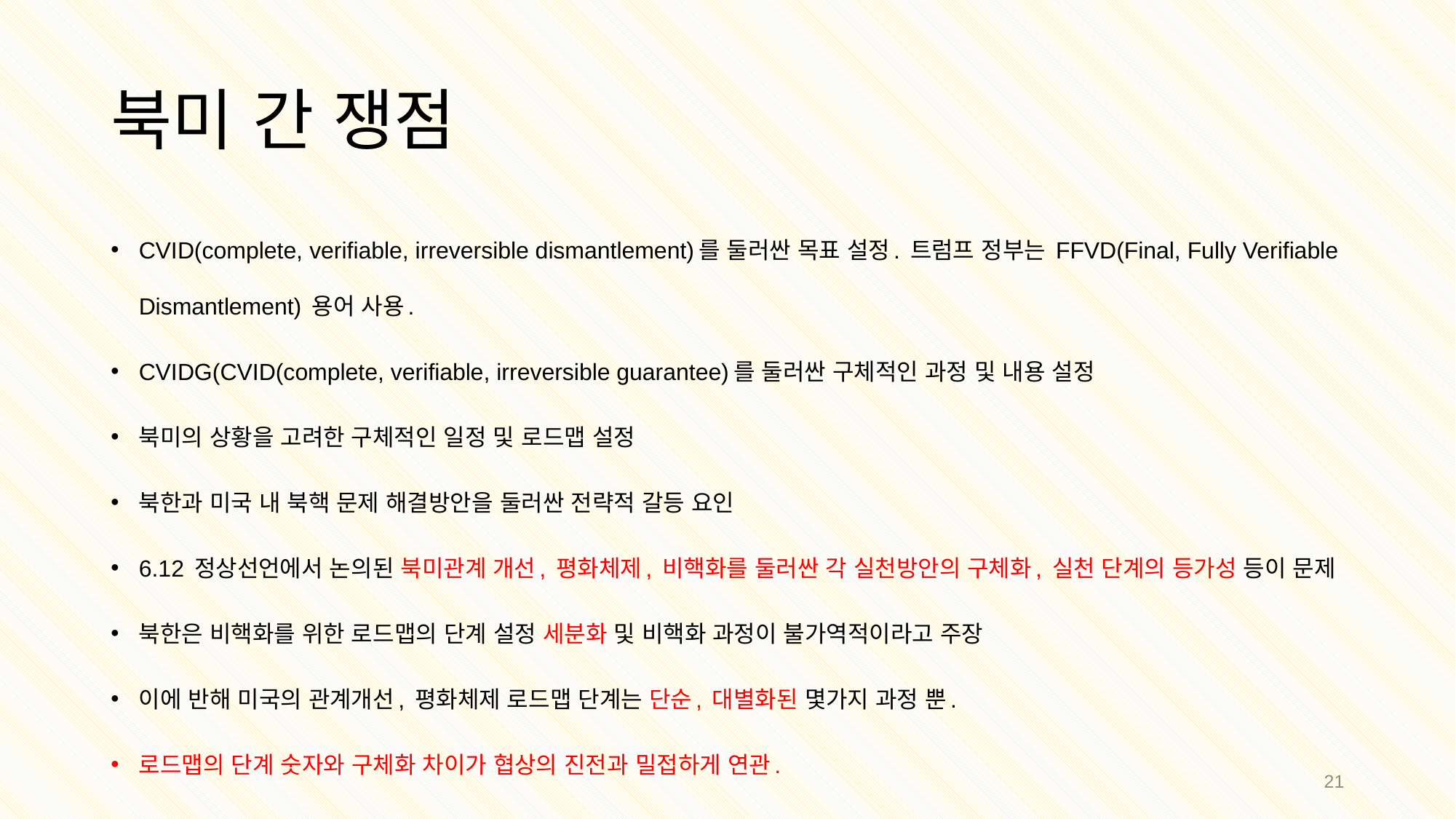

# 북미 간 쟁점
CVID(complete, verifiable, irreversible dismantlement)를 둘러싼 목표 설정. 트럼프 정부는 FFVD(Final, Fully Verifiable Dismantlement) 용어 사용.
CVIDG(CVID(complete, verifiable, irreversible guarantee)를 둘러싼 구체적인 과정 및 내용 설정
북미의 상황을 고려한 구체적인 일정 및 로드맵 설정
북한과 미국 내 북핵 문제 해결방안을 둘러싼 전략적 갈등 요인
6.12 정상선언에서 논의된 북미관계 개선, 평화체제, 비핵화를 둘러싼 각 실천방안의 구체화, 실천 단계의 등가성 등이 문제
북한은 비핵화를 위한 로드맵의 단계 설정 세분화 및 비핵화 과정이 불가역적이라고 주장
이에 반해 미국의 관계개선, 평화체제 로드맵 단계는 단순, 대별화된 몇가지 과정 뿐.
로드맵의 단계 숫자와 구체화 차이가 협상의 진전과 밀접하게 연관.
21